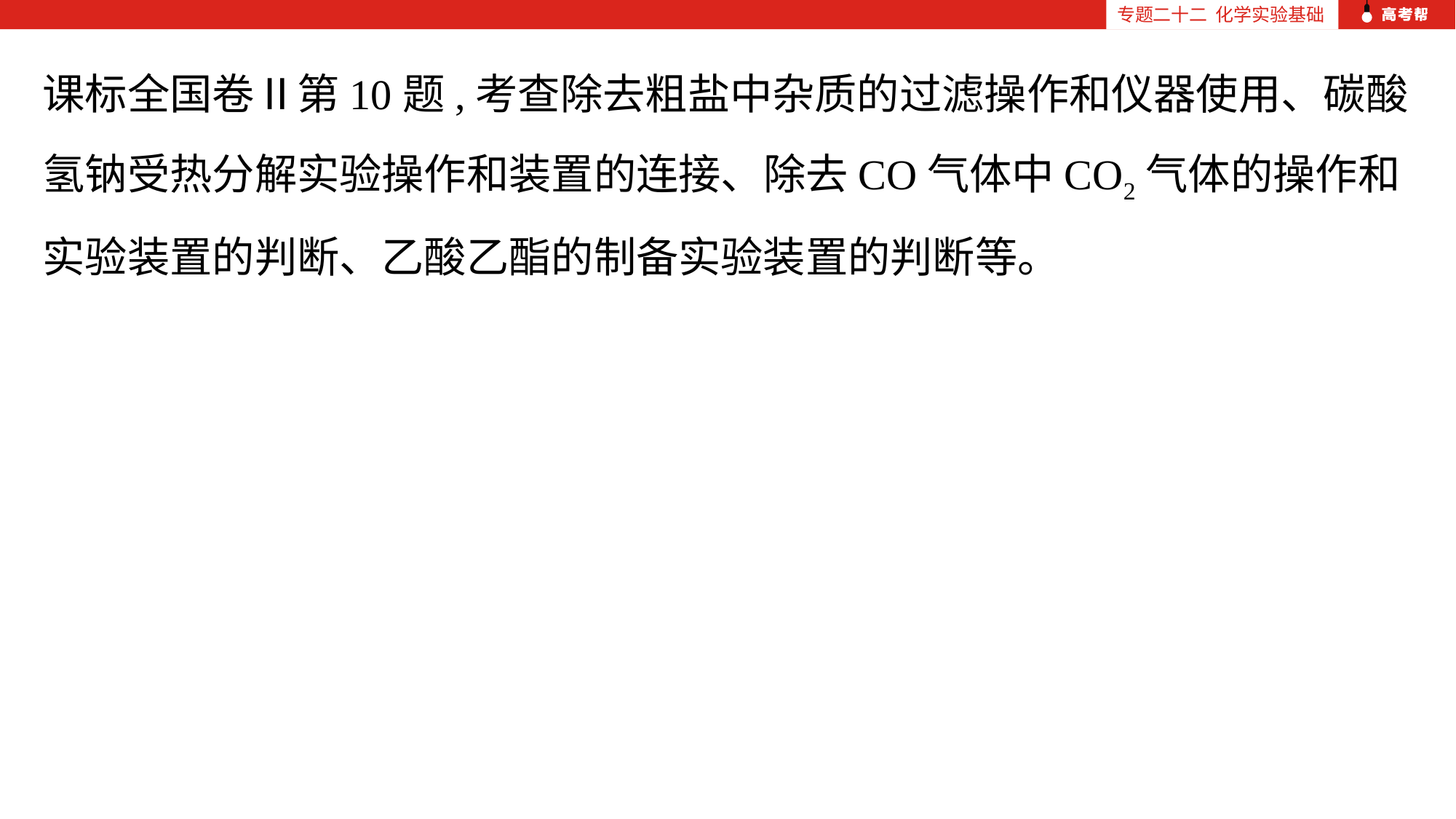

专题二十二  化学实验基础
课标全国卷Ⅱ第10题,考查除去粗盐中杂质的过滤操作和仪器使用、碳酸氢钠受热分解实验操作和装置的连接、除去CO气体中CO2气体的操作和实验装置的判断、乙酸乙酯的制备实验装置的判断等。